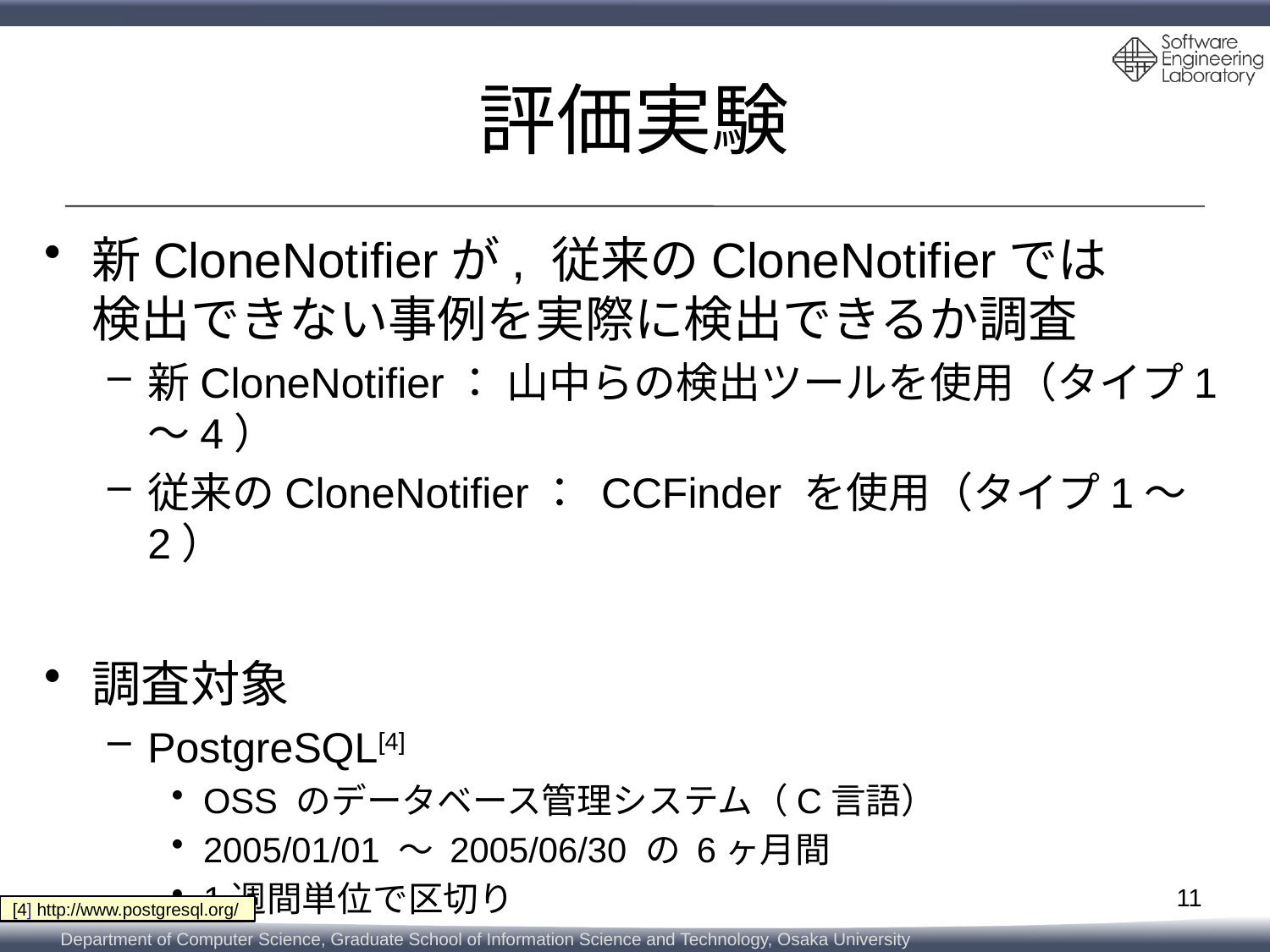

# 評価実験
新CloneNotifierが, 従来のCloneNotifierでは
検出できない事例を実際に検出できるか調査
新CloneNotifier： 山中らの検出ツールを使用（タイプ1～4）
従来のCloneNotifier： CCFinder を使用（タイプ1～2）

調査対象
PostgreSQL[4]
OSS のデータベース管理システム（C言語）
2005/01/01 ～ 2005/06/30 の 6ヶ月間
1週間単位で区切り
11
[4] http://www.postgresql.org/